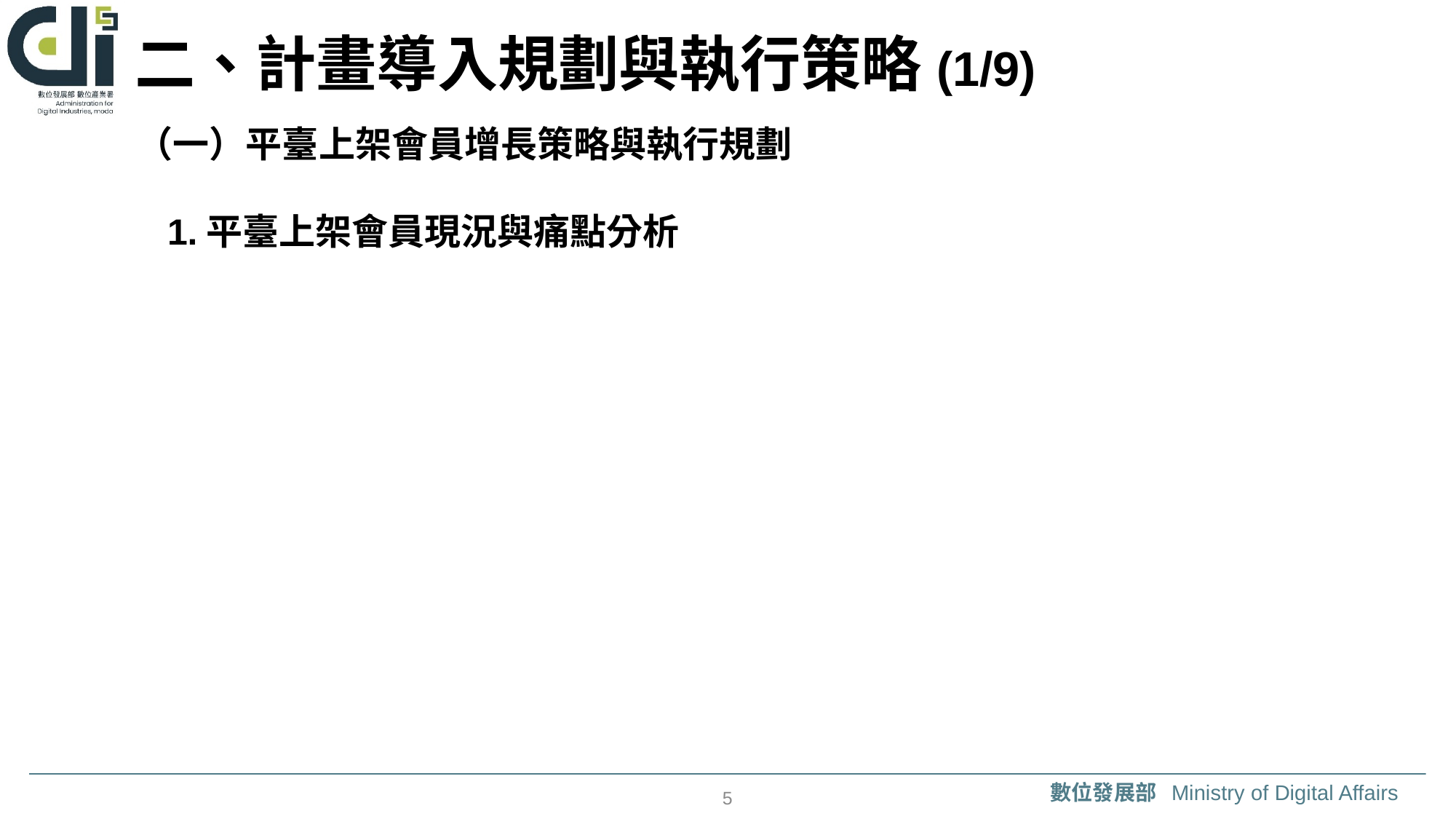

# 二、計畫導入規劃與執行策略(1/9)
（一）平臺上架會員增長策略與執行規劃

   1.平臺上架會員現況與痛點分析
5